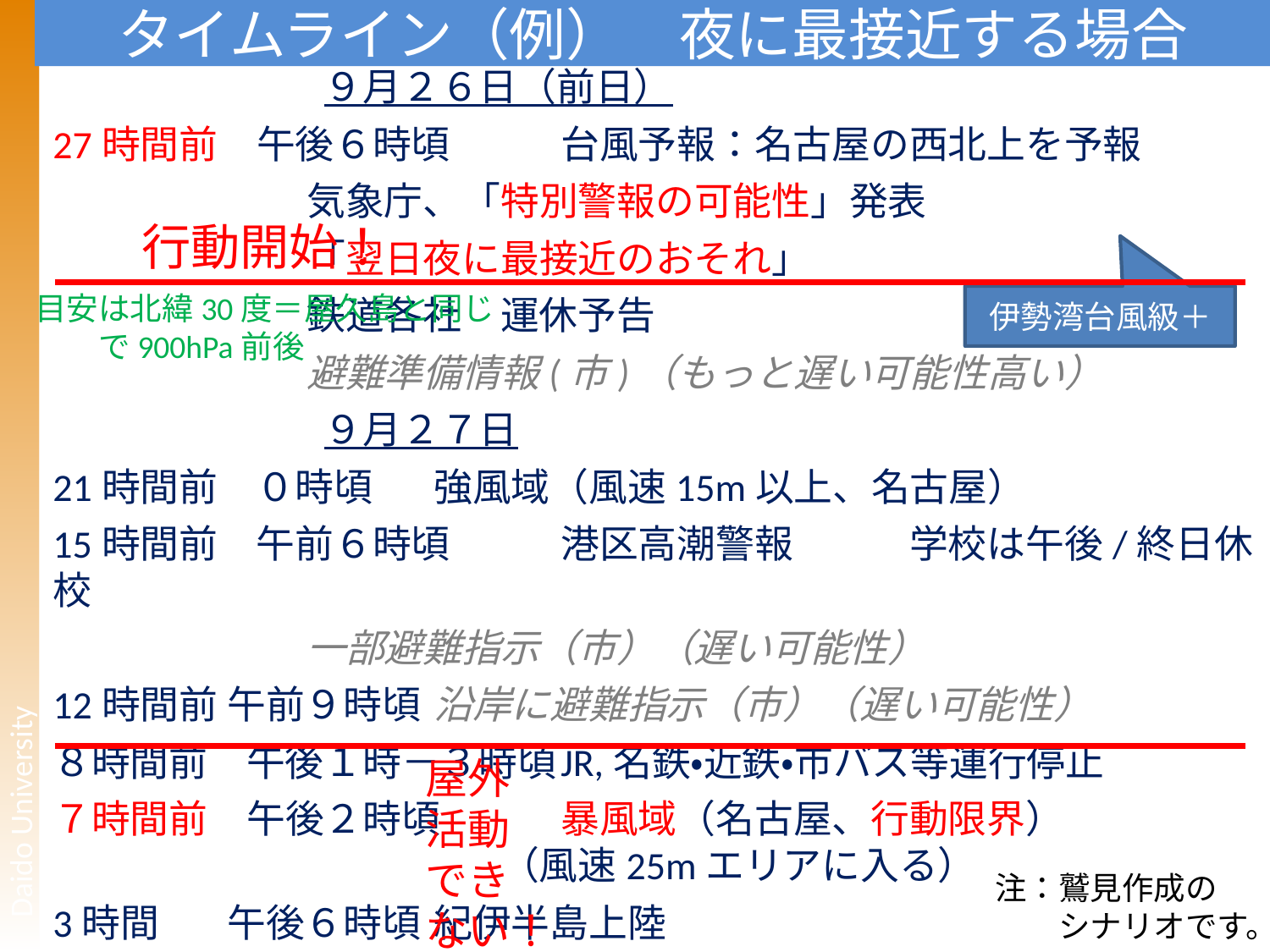

タイムライン（例）　夜に最接近する場合
　　　　　　　９月２６日（前日）
27時間前　午後６時頃	台風予報：名古屋の西北上を予報
				気象庁、「特別警報の可能性」発表
				「翌日夜に最接近のおそれ」
				鉄道各社　運休予告
				避難準備情報(市)（もっと遅い可能性高い）
　　　　　　　９月２７日
21時間前　０時頃	強風域（風速15m以上、名古屋）
15時間前　午前６時頃	港区高潮警報　　　学校は午後/終日休校
				一部避難指示（市）（遅い可能性）
12時間前	午前９時頃	沿岸に避難指示（市）（遅い可能性）
８時間前　午後１時－３時頃	JR,名鉄・近鉄・市バス等運行停止
７時間前　午後２時頃	暴風域（名古屋、行動限界）
				　　　　　（風速25mエリアに入る）
3時間　	午後６時頃	紀伊半島上陸
０時間　	午後９時頃	最接近（台風の目）

行動開始！
目安は北緯30度＝屋久島と同じ
　　で900hPa前後
伊勢湾台風級＋
屋外
活動
でき
ない！
注：鷲見作成の
　　シナリオです。